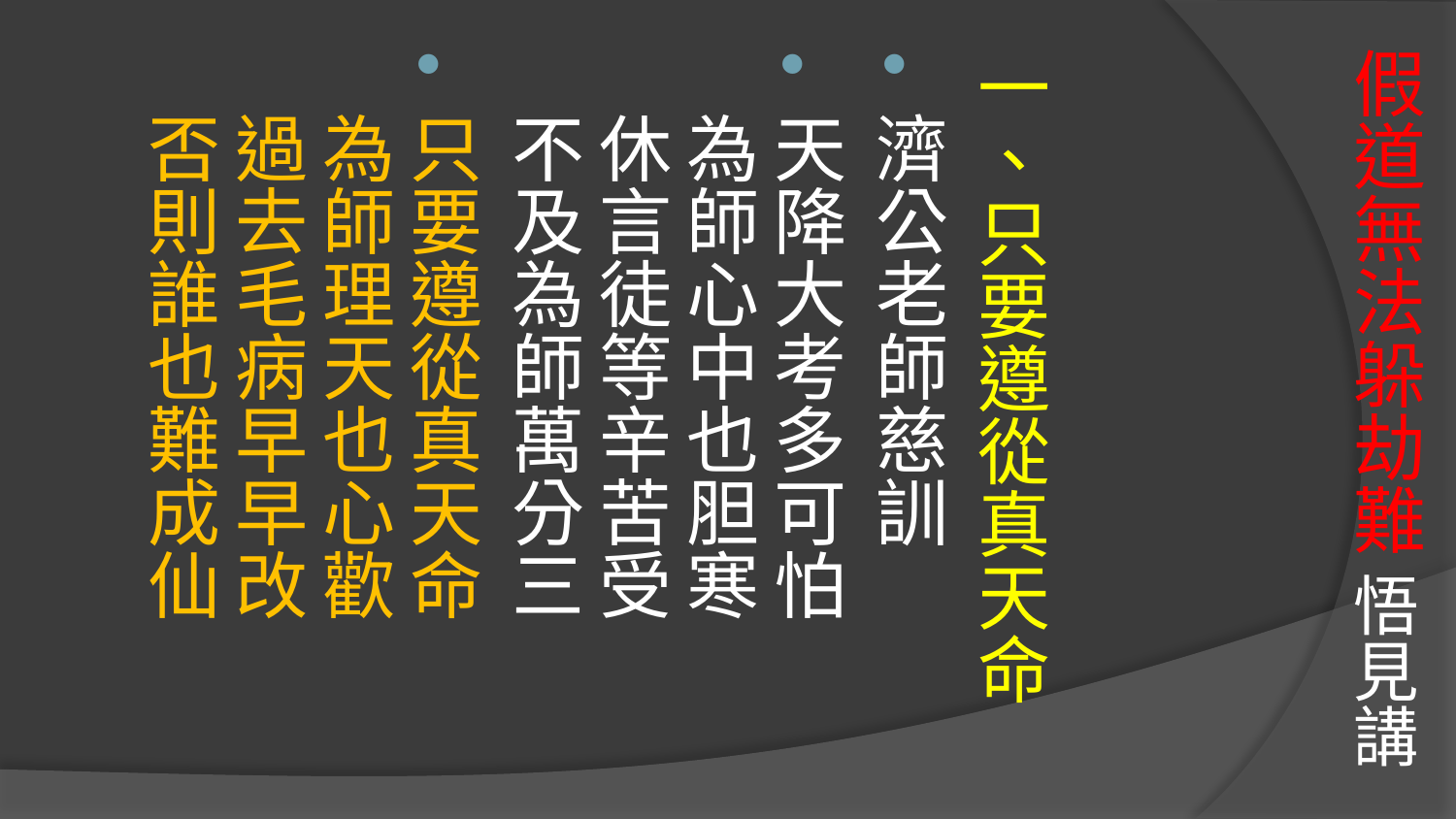

# 假道無法躲劫難 悟見講
一、只要遵從真天命
濟公老師慈訓
天降大考多可怕
為師心中也胆寒　
休言徒等辛苦受　
不及為師萬分三
只要遵從真天命
為師理天也心歡　
過去毛病早早改　
否則誰也難成仙